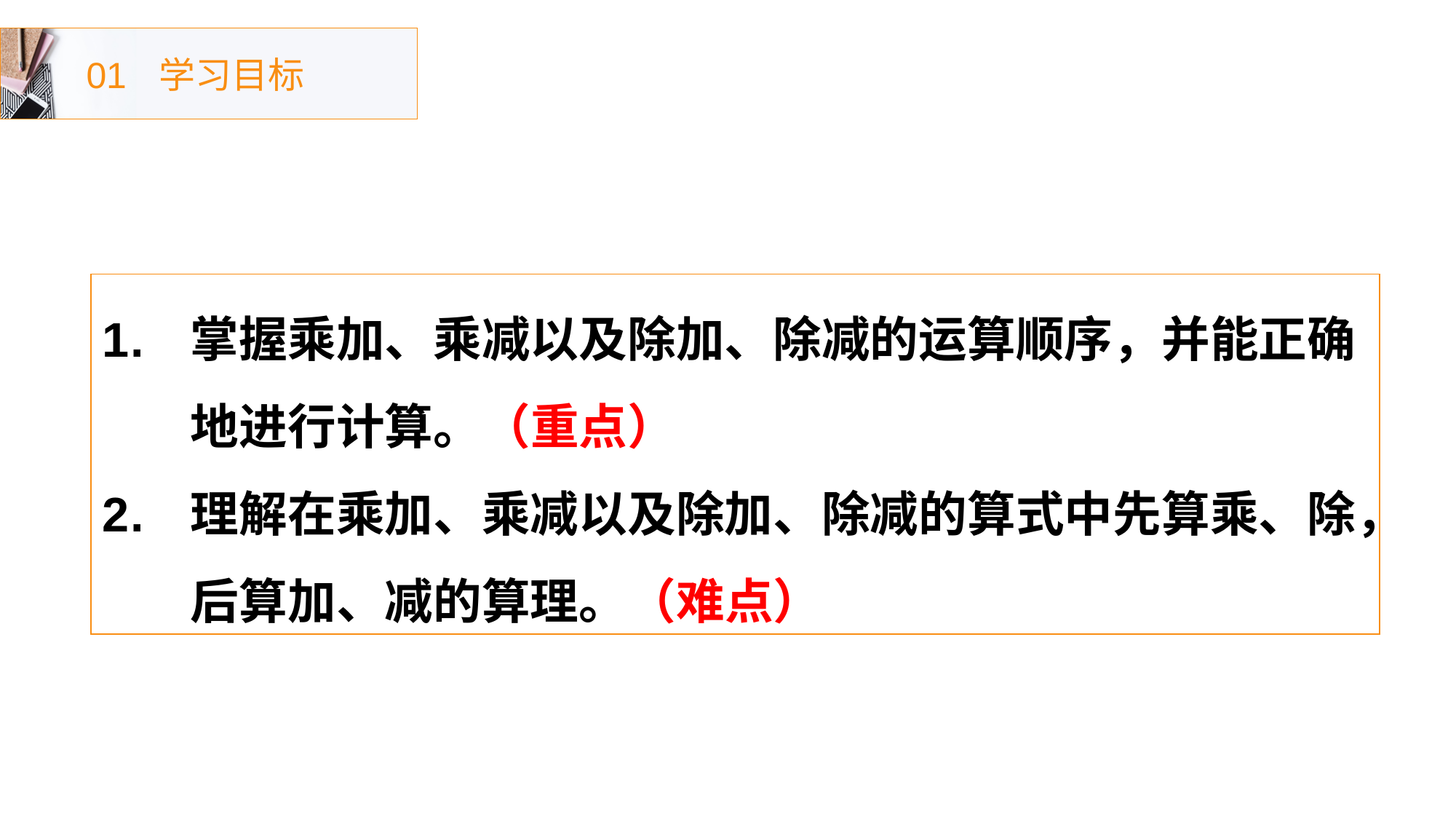

01
学习目标
掌握乘加、乘减以及除加、除减的运算顺序，并能正确地进行计算。（重点）
理解在乘加、乘减以及除加、除减的算式中先算乘、除，后算加、减的算理。（难点）